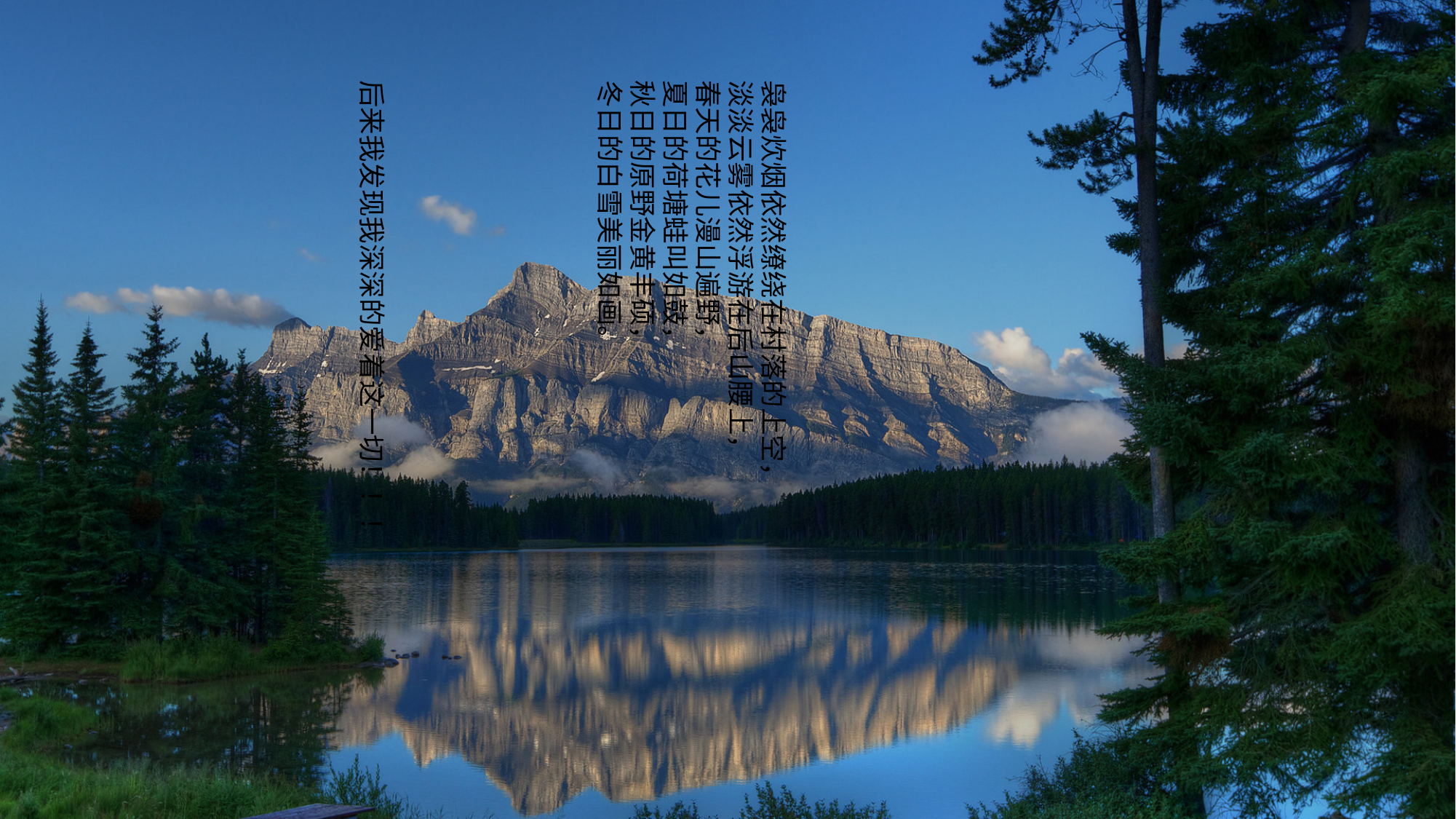

后来我发现我深深的爱着这一切！！！
袅袅炊烟依然缭绕在村落的上空，
淡淡云雾依然浮游在后山腰上，
春天的花儿漫山遍野，
夏日的荷塘蛙叫如鼓，
秋日的原野金黄丰硕，
冬日的白雪美丽如画。